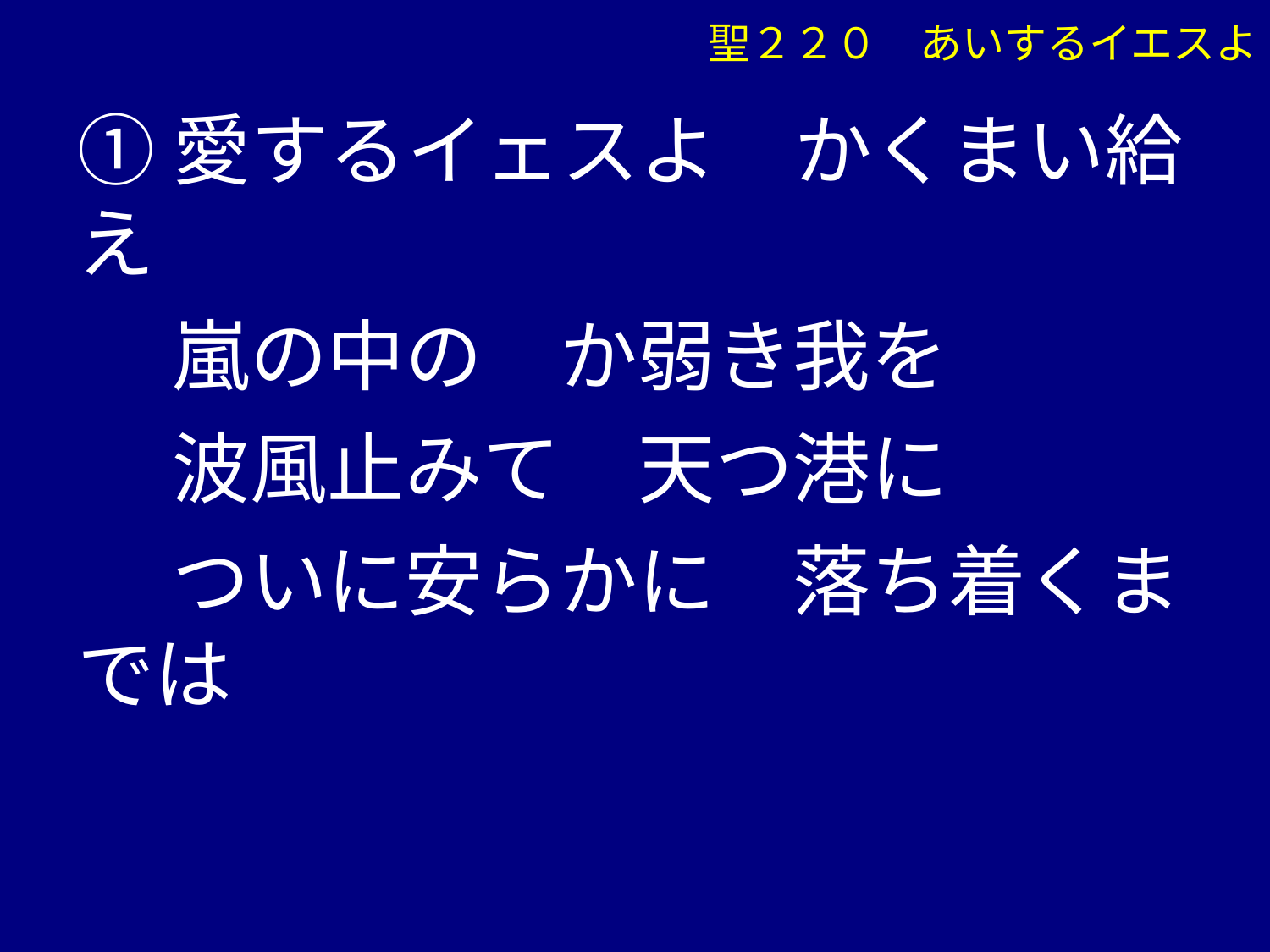

①愛するイェスよ　かくまい給え
　 嵐の中の　か弱き我を
　 波風止みて　天つ港に
　 ついに安らかに　落ち着くまでは

聖２２０　あいするイエスよ